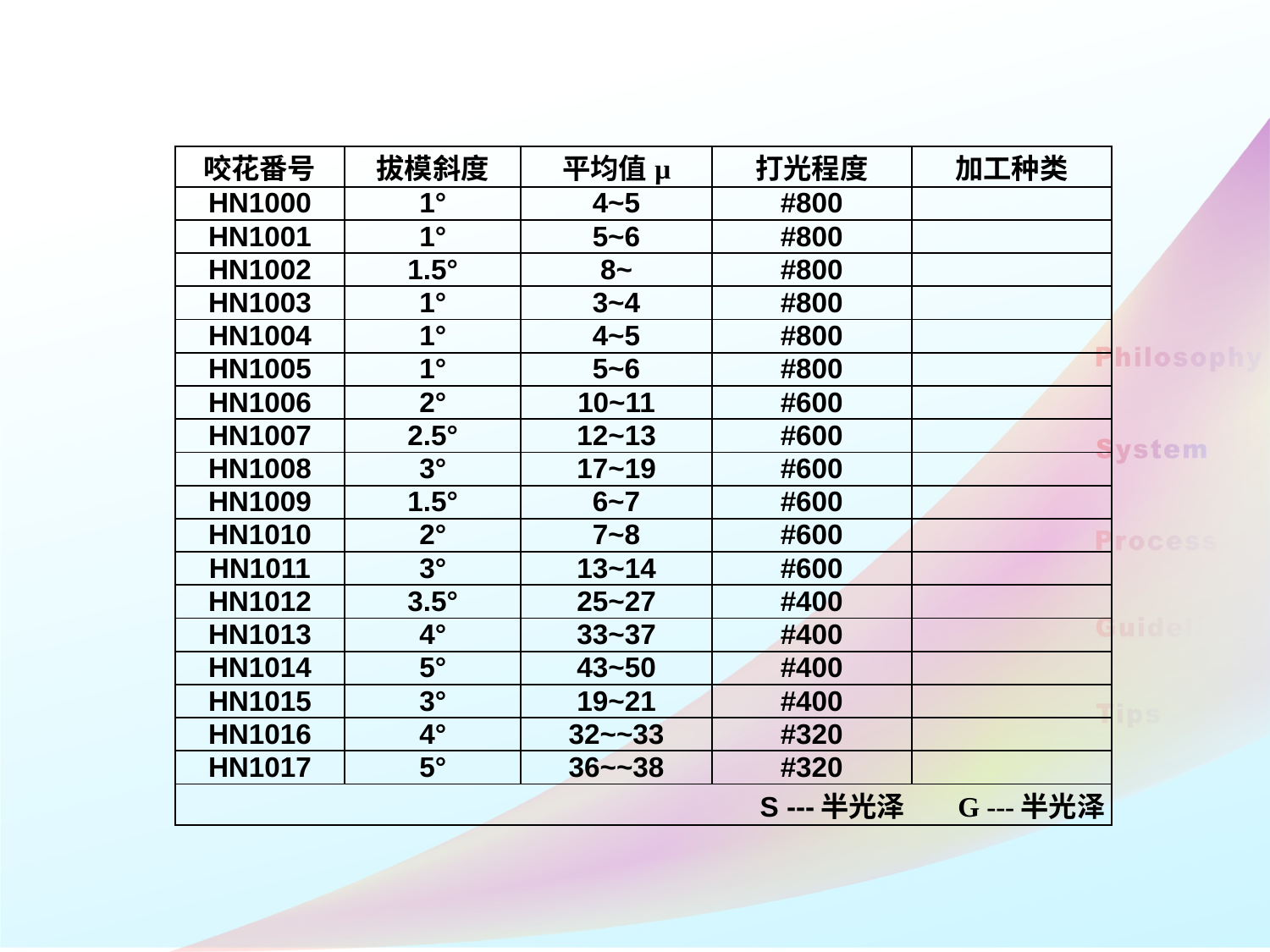

| 咬花番号 | 拔模斜度 | 平均值μ | 打光程度 | 加工种类 |
| --- | --- | --- | --- | --- |
| HN1000 | 1° | 4~5 | #800 |  |
| HN1001 | 1° | 5~6 | #800 |  |
| HN1002 | 1.5° | 8~ | #800 |  |
| HN1003 | 1° | 3~4 | #800 |  |
| HN1004 | 1° | 4~5 | #800 |  |
| HN1005 | 1° | 5~6 | #800 |  |
| HN1006 | 2° | 10~11 | #600 |  |
| HN1007 | 2.5° | 12~13 | #600 |  |
| HN1008 | 3° | 17~19 | #600 |  |
| HN1009 | 1.5° | 6~7 | #600 |  |
| HN1010 | 2° | 7~8 | #600 |  |
| HN1011 | 3° | 13~14 | #600 |  |
| HN1012 | 3.5° | 25~27 | #400 |  |
| HN1013 | 4° | 33~37 | #400 |  |
| HN1014 | 5° | 43~50 | #400 |  |
| HN1015 | 3° | 19~21 | #400 |  |
| HN1016 | 4° | 32~~33 | #320 |  |
| HN1017 | 5° | 36~~38 | #320 |  |
| S ---半光泽       G ---半光泽 |  |  |  |  |